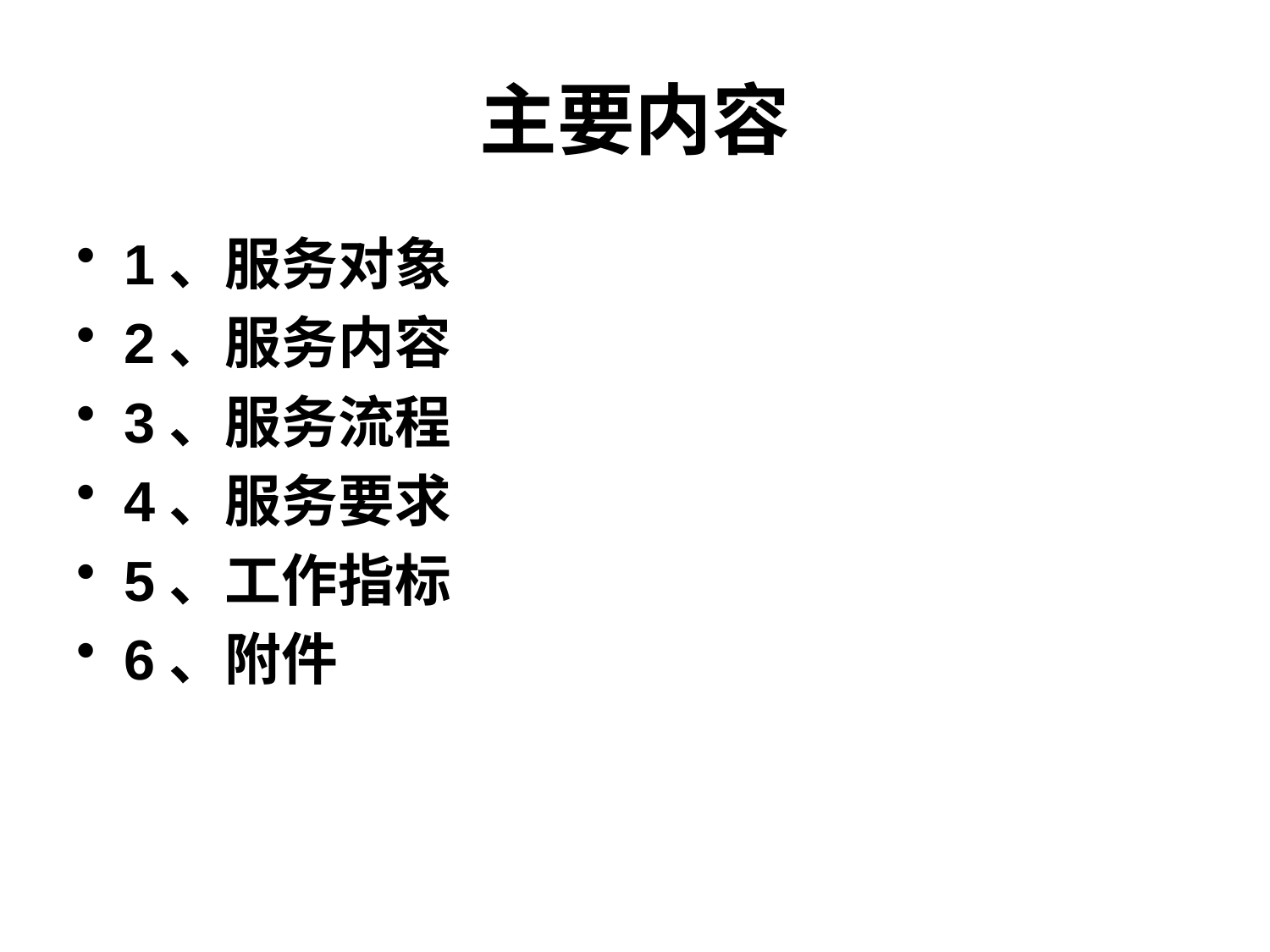

# 主要内容
1、服务对象
2、服务内容
3、服务流程
4、服务要求
5、工作指标
6、附件